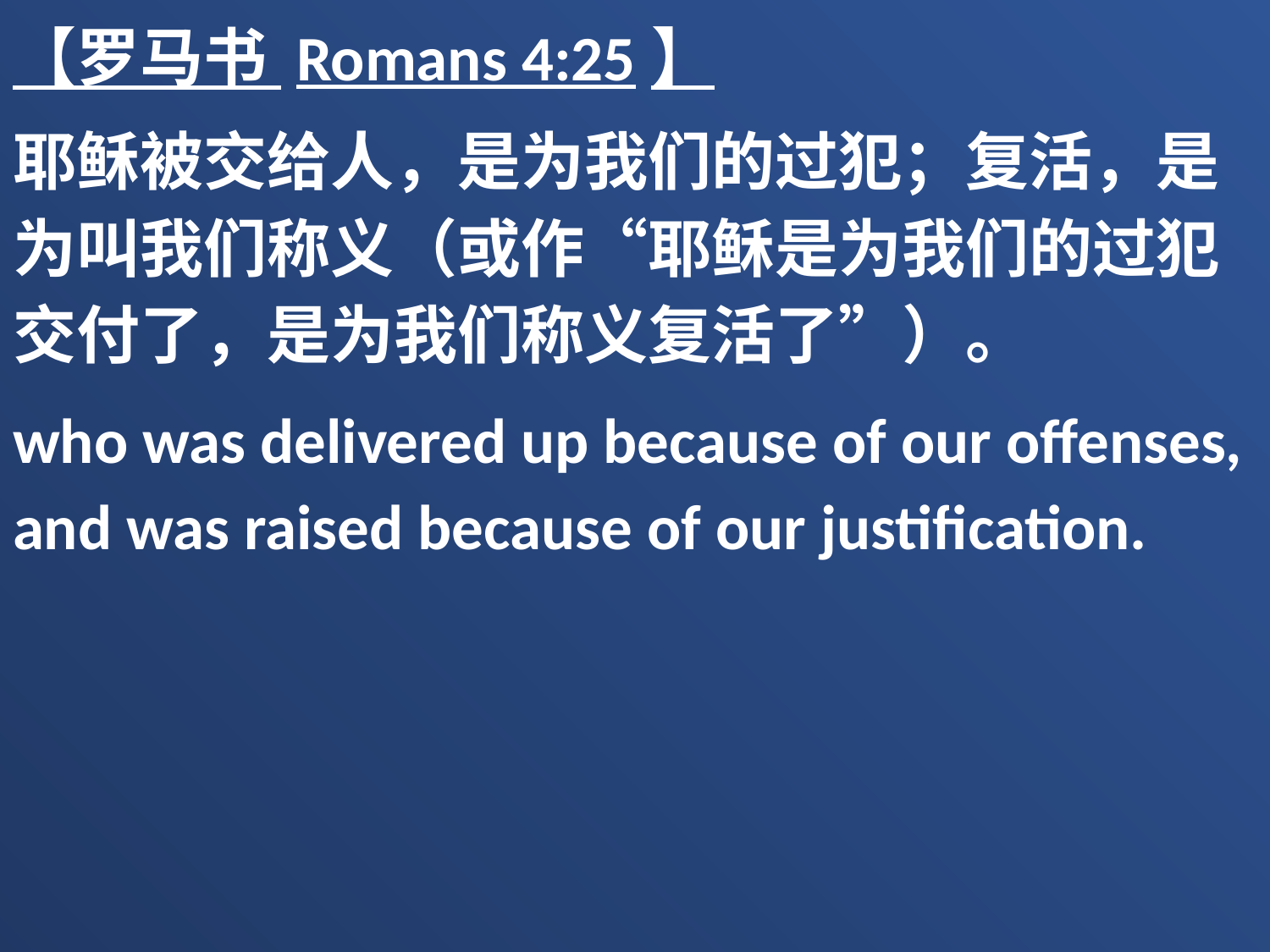

【罗马书 Romans 4:25】
耶稣被交给人，是为我们的过犯；复活，是为叫我们称义（或作“耶稣是为我们的过犯交付了，是为我们称义复活了”）。
who was delivered up because of our offenses, and was raised because of our justification.